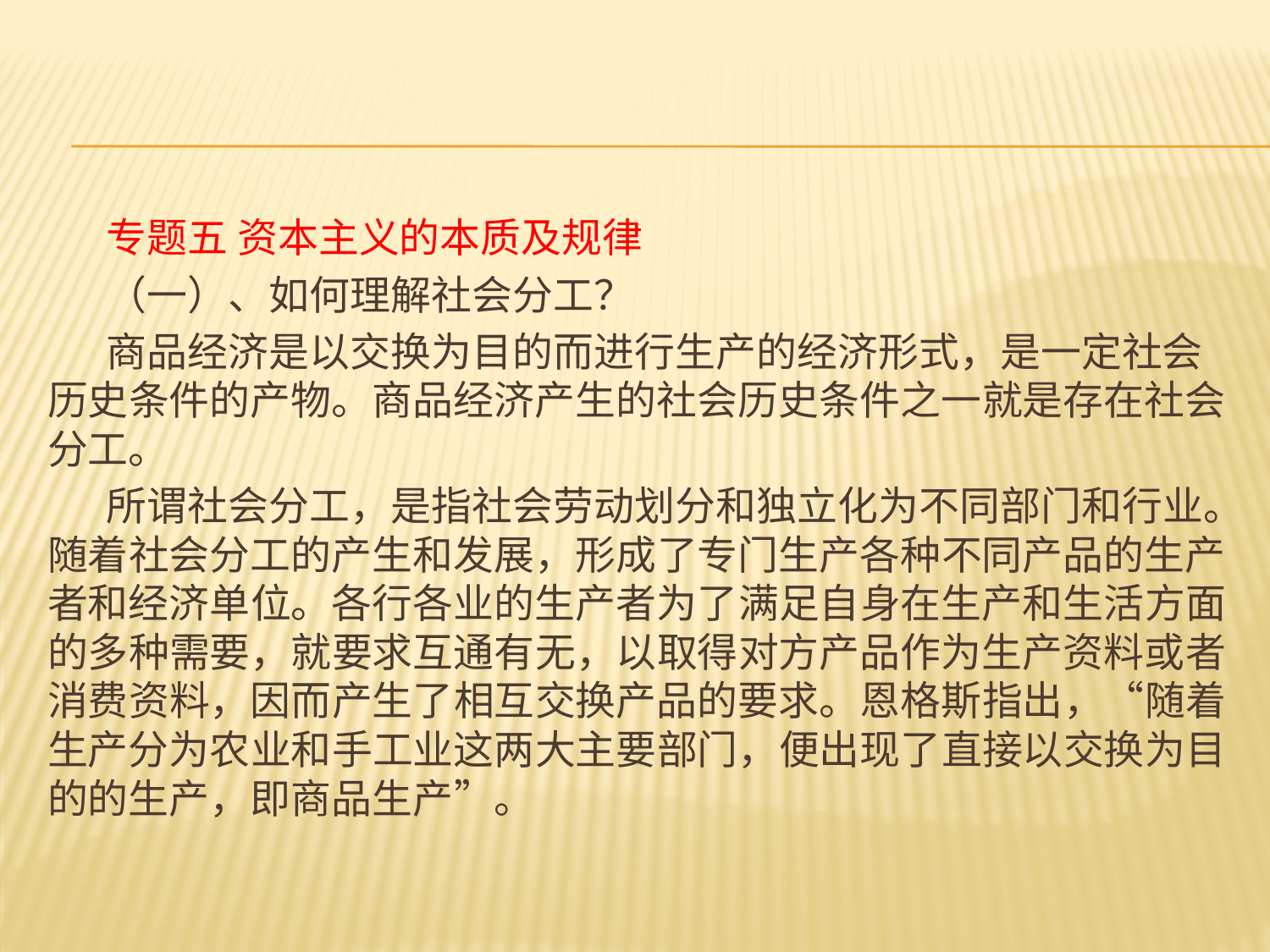

#
专题五 资本主义的本质及规律
（一）、如何理解社会分工？
商品经济是以交换为目的而进行生产的经济形式，是一定社会历史条件的产物。商品经济产生的社会历史条件之一就是存在社会分工。
所谓社会分工，是指社会劳动划分和独立化为不同部门和行业。随着社会分工的产生和发展，形成了专门生产各种不同产品的生产者和经济单位。各行各业的生产者为了满足自身在生产和生活方面的多种需要，就要求互通有无，以取得对方产品作为生产资料或者消费资料，因而产生了相互交换产品的要求。恩格斯指出，“随着生产分为农业和手工业这两大主要部门，便出现了直接以交换为目的的生产，即商品生产”。